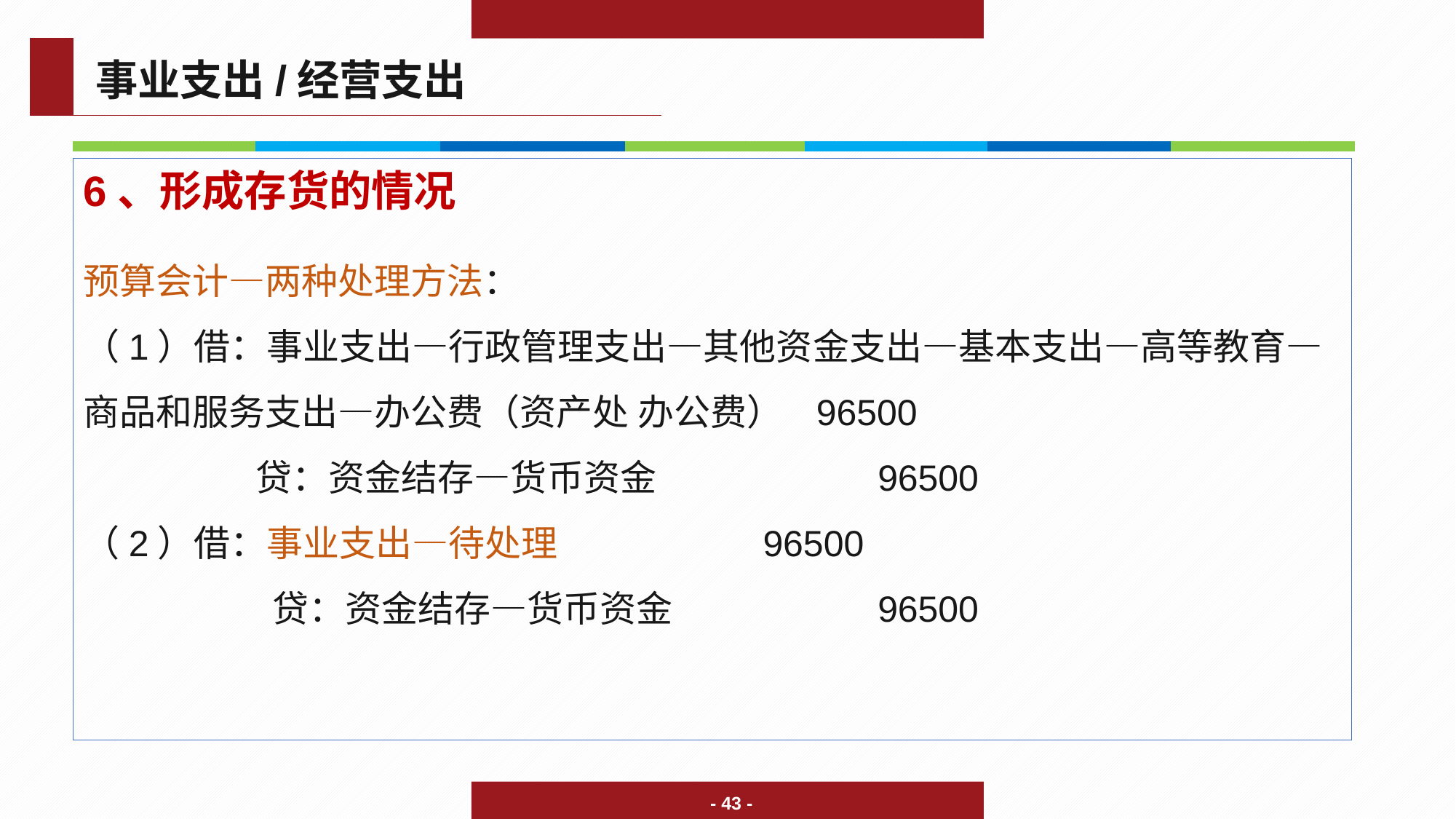

事业支出/经营支出

6、形成存货的情况

预算会计—两种处理方法：
（1）借：事业支出—行政管理支出—其他资金支出—基本支出—高等教育—商品和服务支出—办公费（资产处 办公费）   96500
                    贷：资金结存—货币资金                          96500
（2）借：事业支出—待处理                        96500
                      贷：资金结存—货币资金                        96500

- 43 -